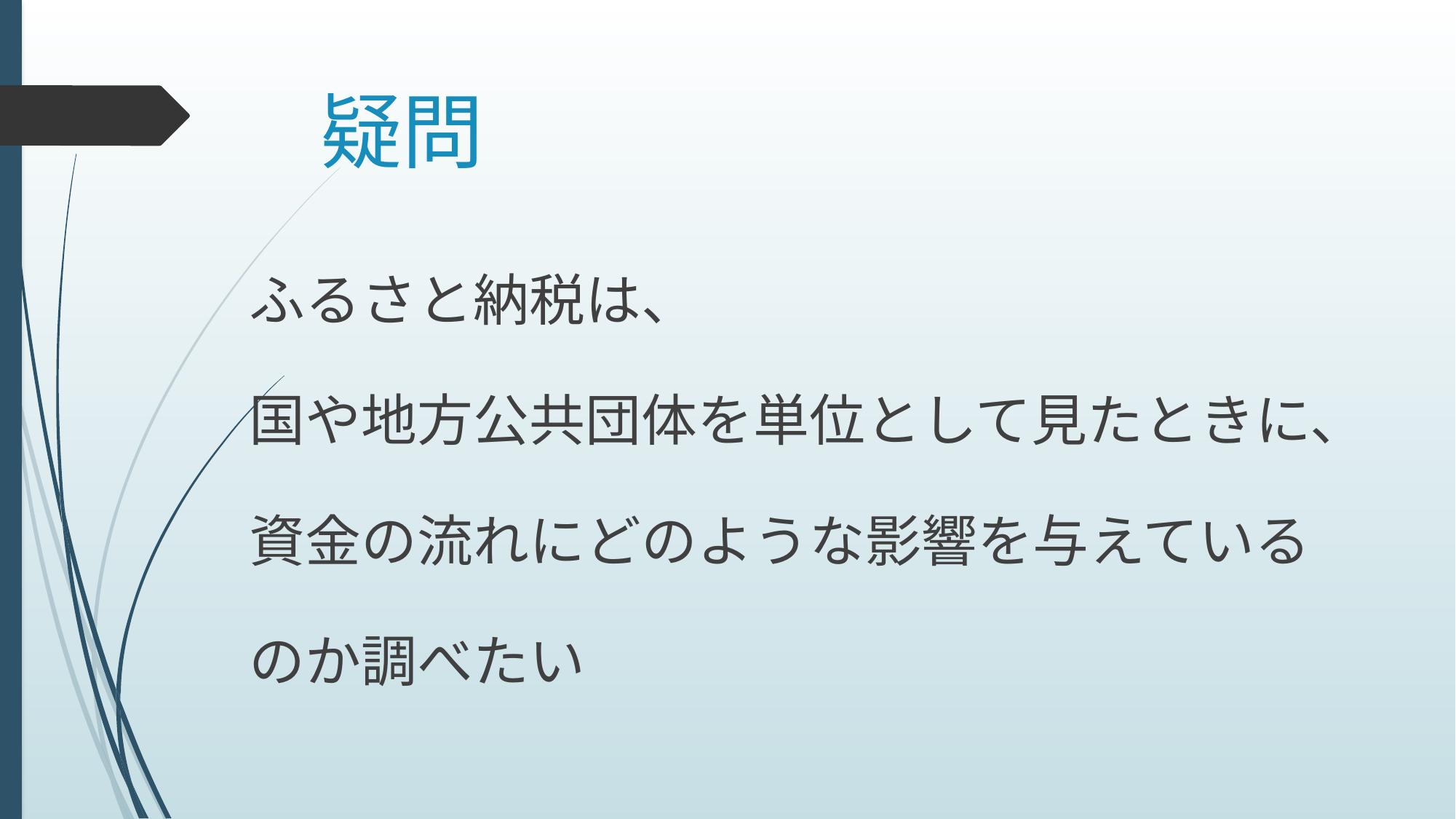

# 疑問

ふるさと納税は、
国や地方公共団体を単位として見たときに、
資金の流れにどのような影響を与えている
のか調べたい